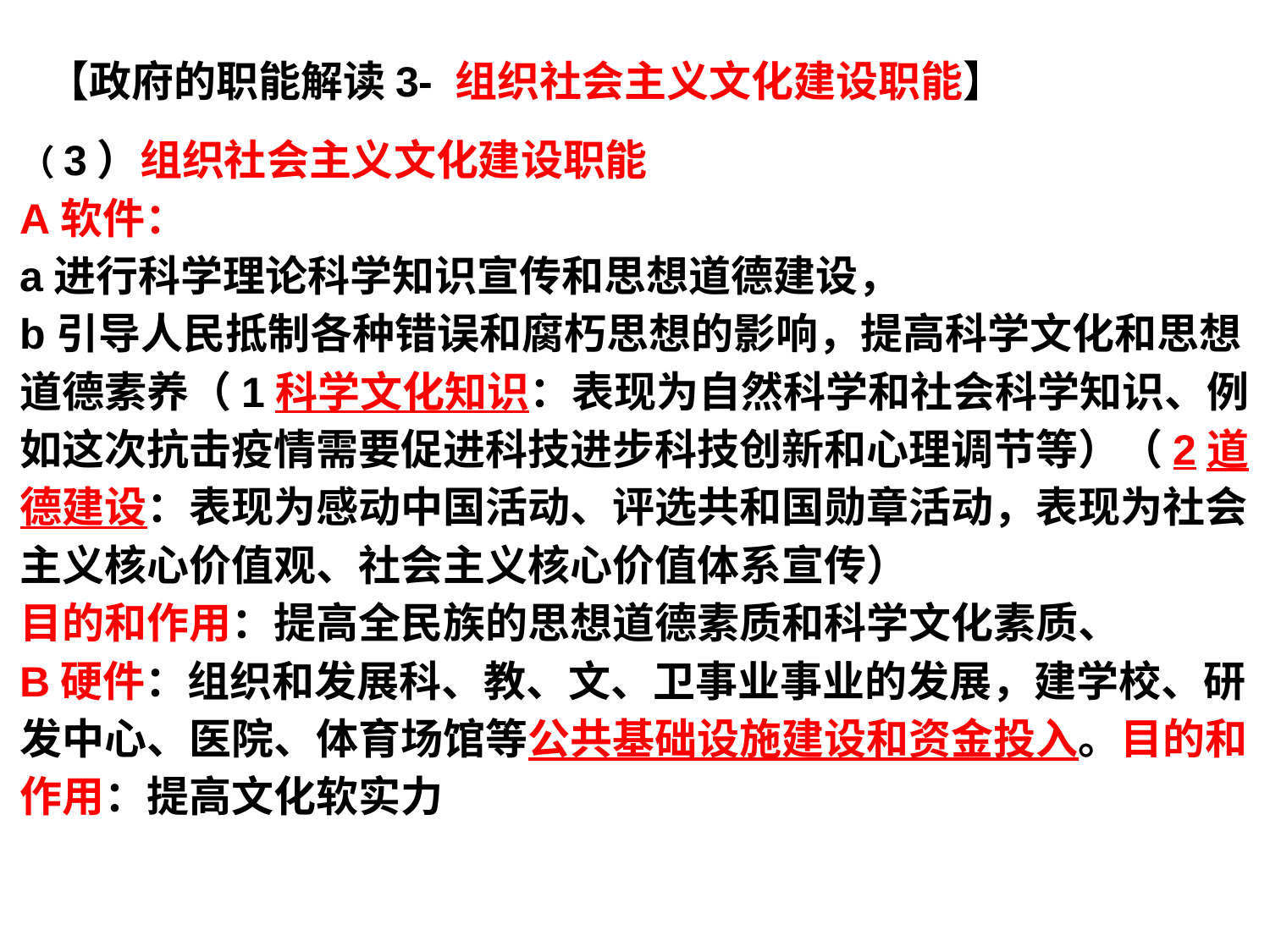

【政府的职能解读3- 组织社会主义文化建设职能】
（3）组织社会主义文化建设职能
A软件：
a进行科学理论科学知识宣传和思想道德建设，
b引导人民抵制各种错误和腐朽思想的影响，提高科学文化和思想道德素养（1科学文化知识：表现为自然科学和社会科学知识、例如这次抗击疫情需要促进科技进步科技创新和心理调节等）（2道德建设：表现为感动中国活动、评选共和国勋章活动，表现为社会主义核心价值观、社会主义核心价值体系宣传）
目的和作用：提高全民族的思想道德素质和科学文化素质、
B硬件：组织和发展科、教、文、卫事业事业的发展，建学校、研发中心、医院、体育场馆等公共基础设施建设和资金投入。目的和作用：提高文化软实力